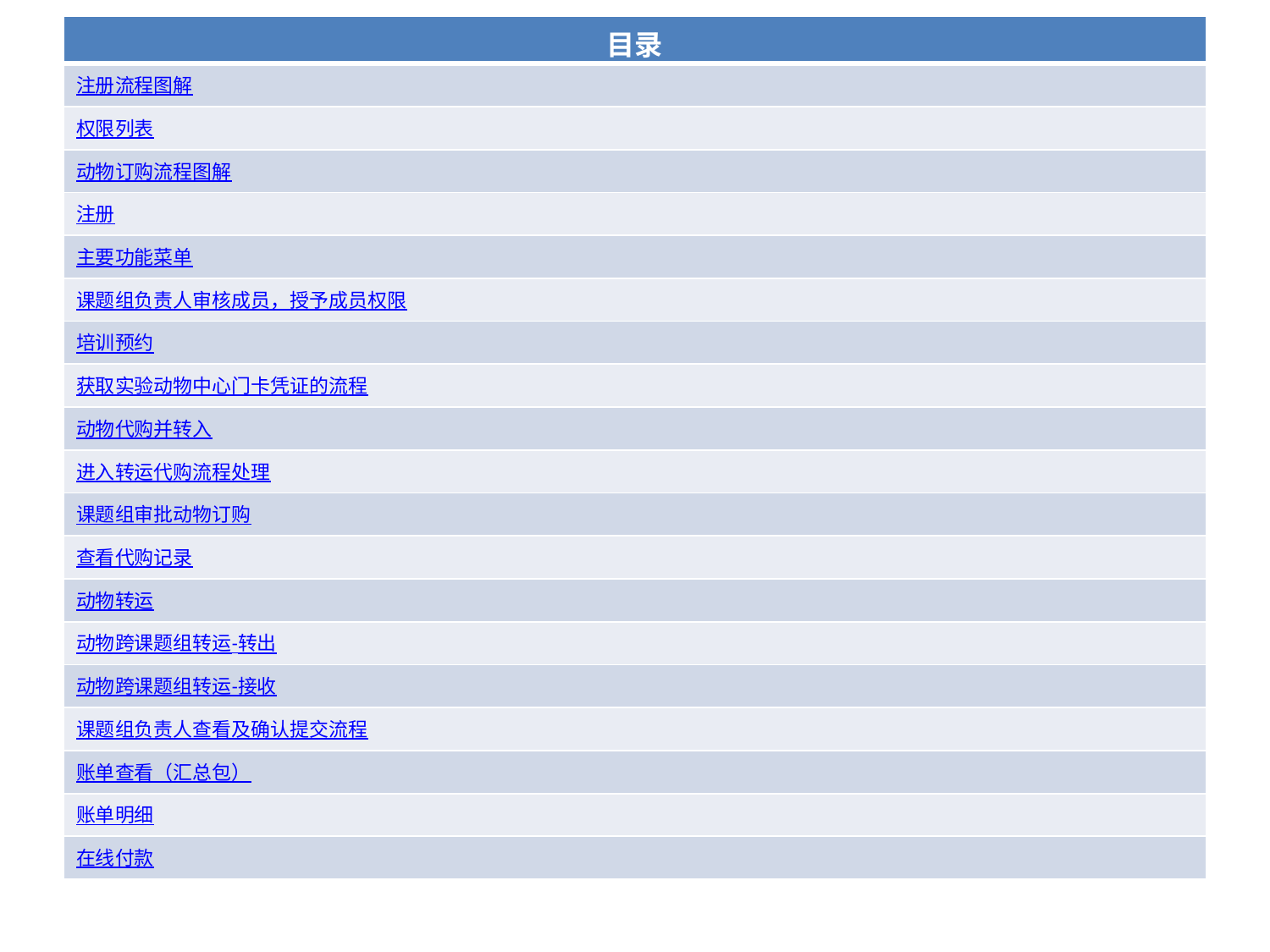

| 目录 |
| --- |
| 注册流程图解 |
| 权限列表 |
| 动物订购流程图解 |
| 注册 |
| 主要功能菜单 |
| 课题组负责人审核成员，授予成员权限 |
| 培训预约 |
| 获取实验动物中心门卡凭证的流程 |
| 动物代购并转入 |
| 进入转运代购流程处理 |
| 课题组审批动物订购 |
| 查看代购记录 |
| 动物转运 |
| 动物跨课题组转运-转出 |
| 动物跨课题组转运-接收 |
| 课题组负责人查看及确认提交流程 |
| 账单查看（汇总包） |
| 账单明细 |
| 在线付款 |